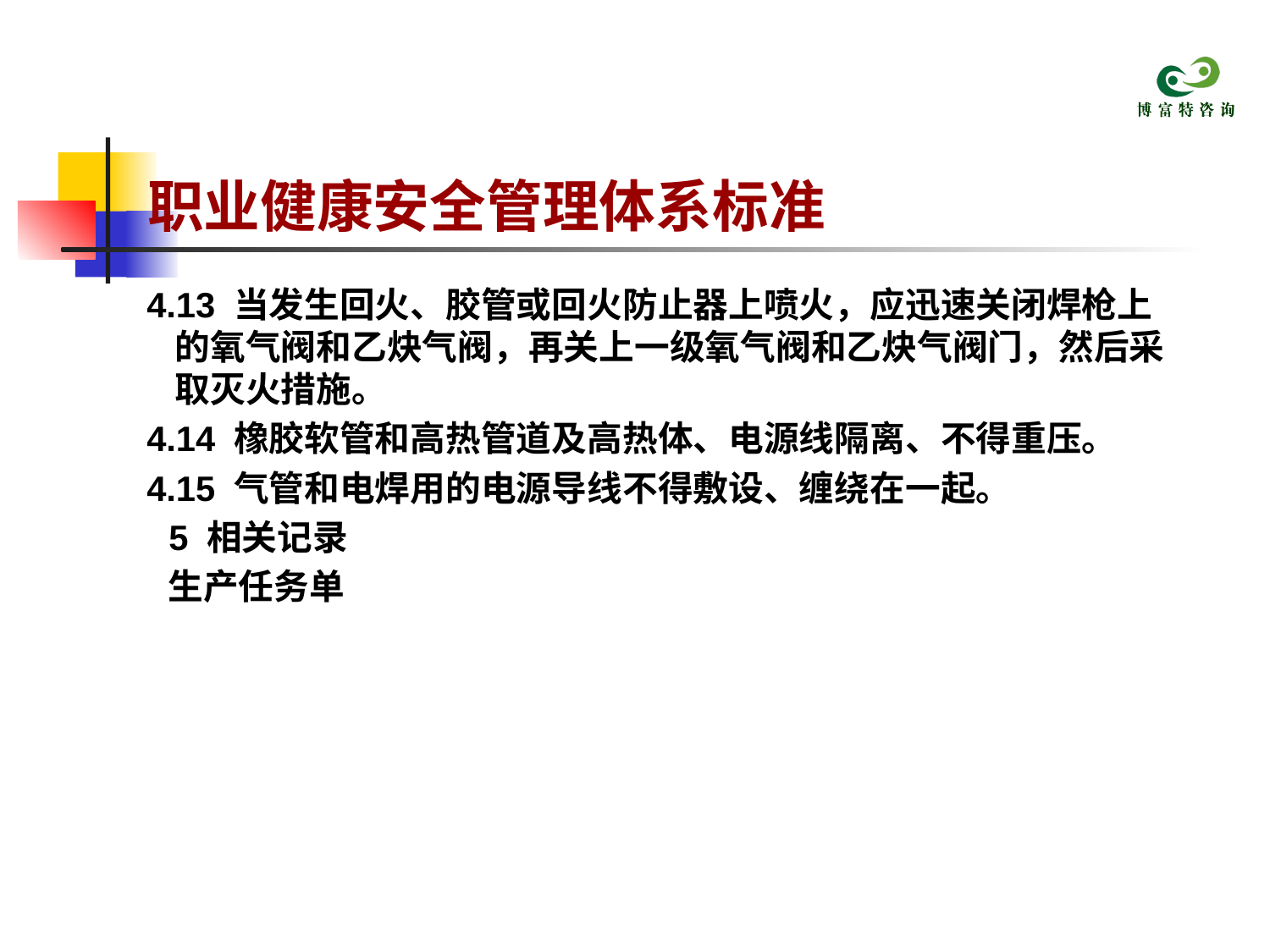

# 职业健康安全管理体系标准
  4.13 当发生回火、胶管或回火防止器上喷火，应迅速关闭焊枪上的氧气阀和乙炔气阀，再关上一级氧气阀和乙炔气阀门，然后采取灭火措施。
  4.14 橡胶软管和高热管道及高热体、电源线隔离、不得重压。
  4.15 气管和电焊用的电源导线不得敷设、缠绕在一起。
    5 相关记录
    生产任务单

97